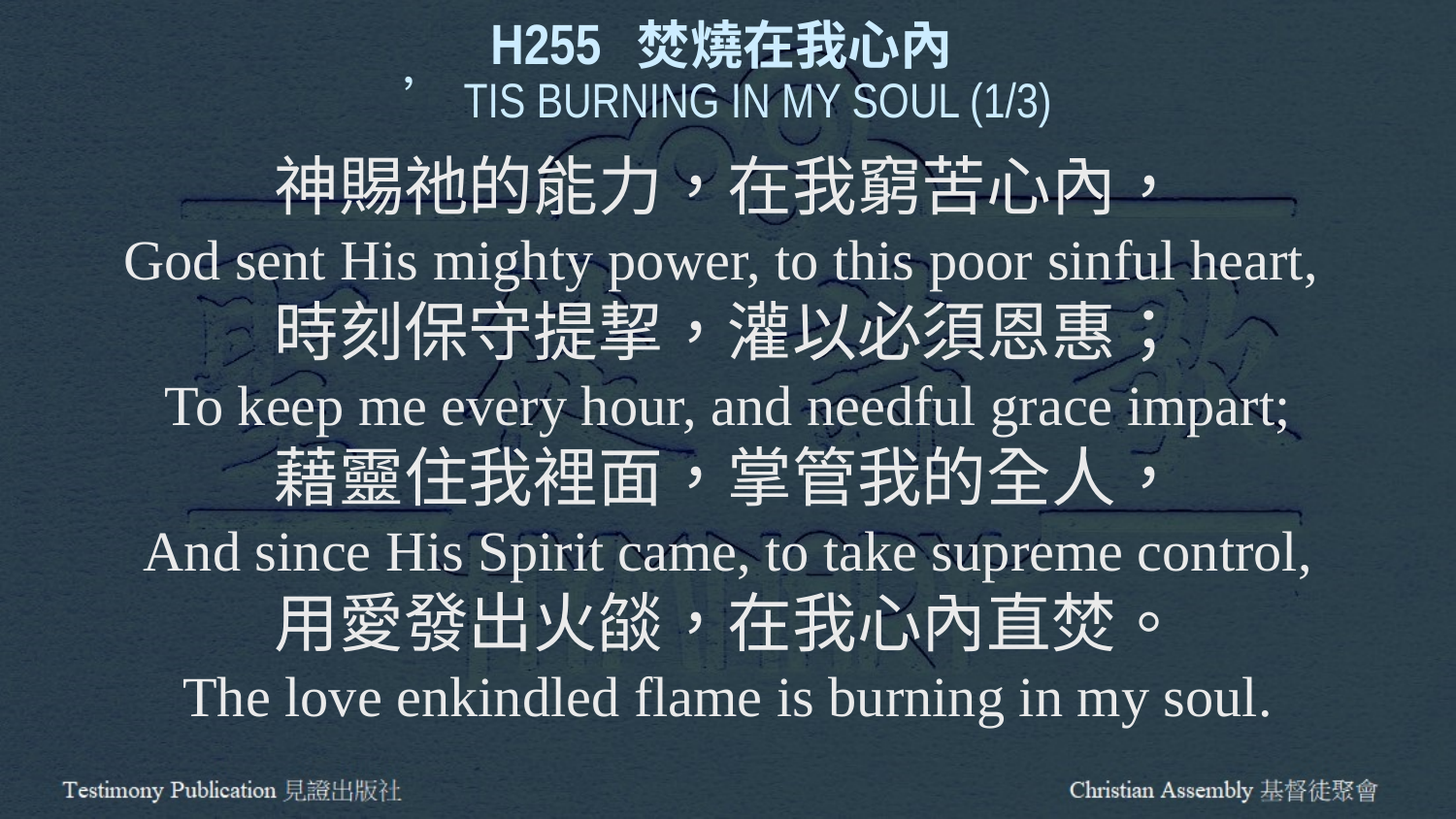

H255  焚燒在我心內
’TIS BURNING IN MY SOUL (1/3)
神賜祂的能力，在我窮苦心內，
God sent His mighty power, to this poor sinful heart,
時刻保守提挈，灌以必須恩惠；
To keep me every hour, and needful grace impart;
藉靈住我裡面，掌管我的全人，
And since His Spirit came, to take supreme control,
用愛發出火燄，在我心內直焚。
The love enkindled flame is burning in my soul.